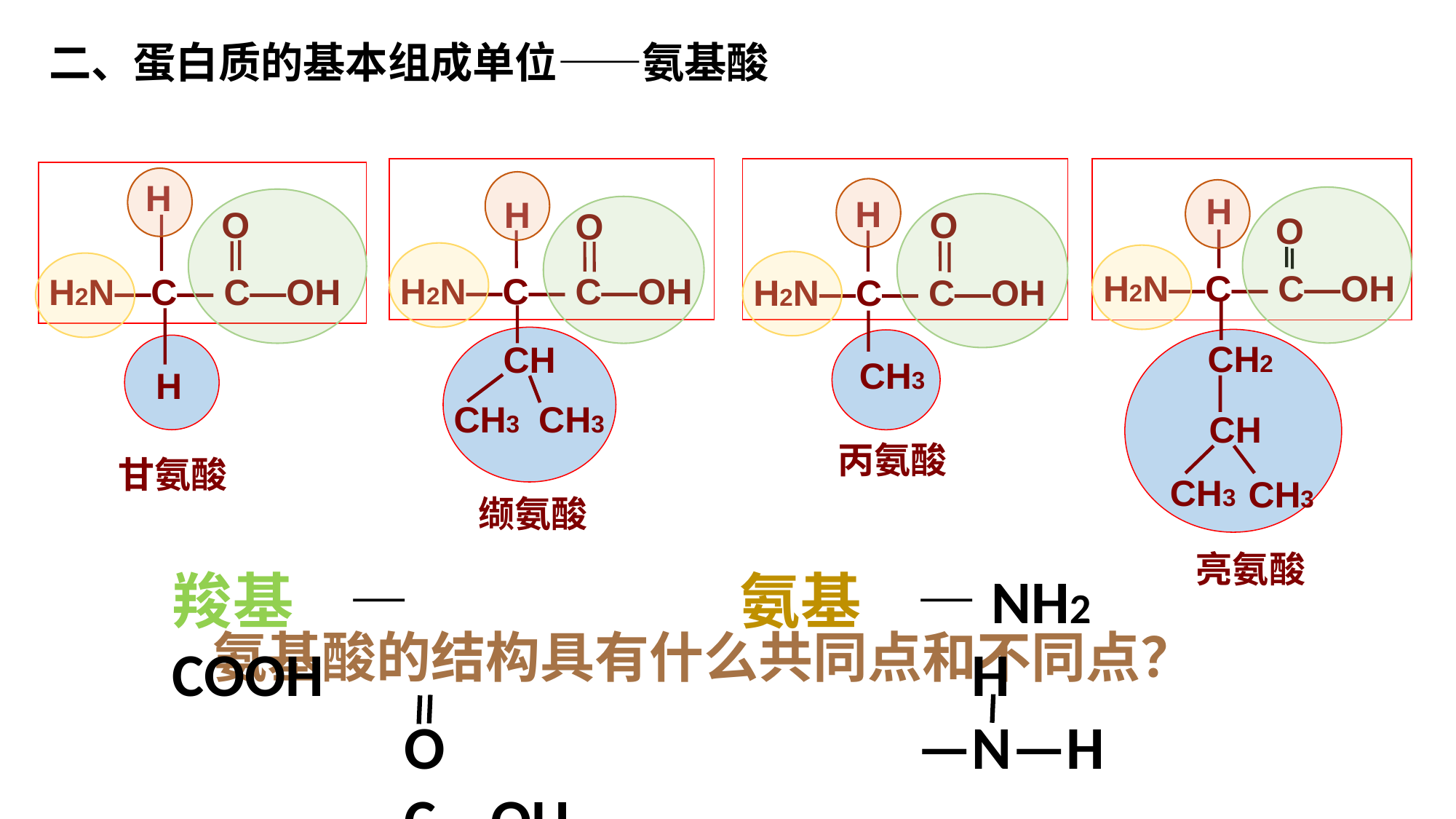

二、蛋白质的基本组成单位——氨基酸

H

H
O

H2N—C— C—OH

CH2

CH

CH3
CH3
H
O

H2N—C— C—OH

CH3
H
O

H2N—C— C—OH

CH

CH3
CH3

O

H2N—C— C—OH

H
丙氨酸
甘氨酸
缬氨酸
亮氨酸
羧基    —COOH
                 O
             —C—OH
氨基    —NH2
                 H
             —N—H
氨基酸的结构具有什么共同点和不同点？